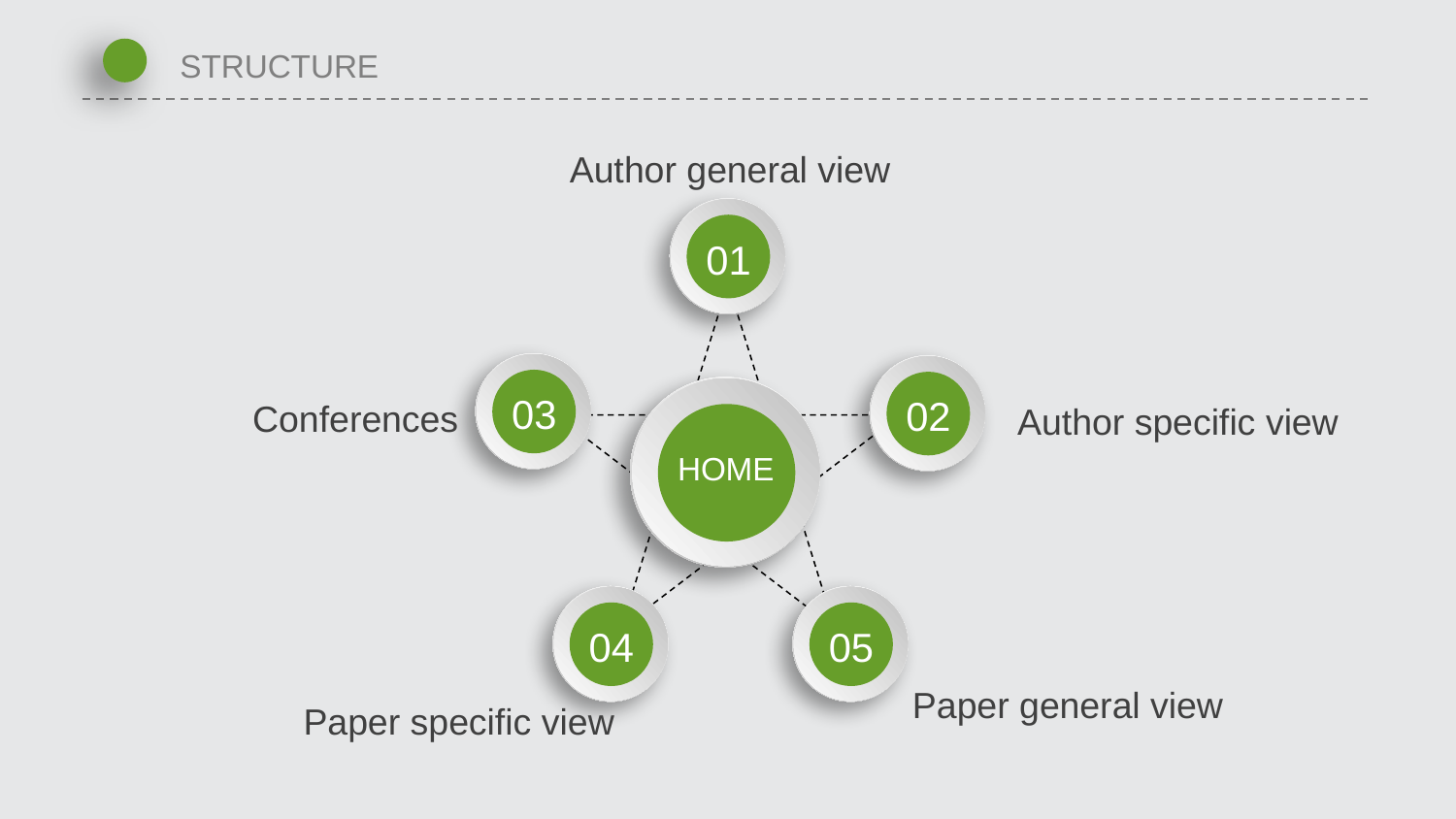

STRUCTURE
Author general view

01

03

02

HOME
Conferences
Author specific view

04

05
Paper general view
Paper specific view
延时符